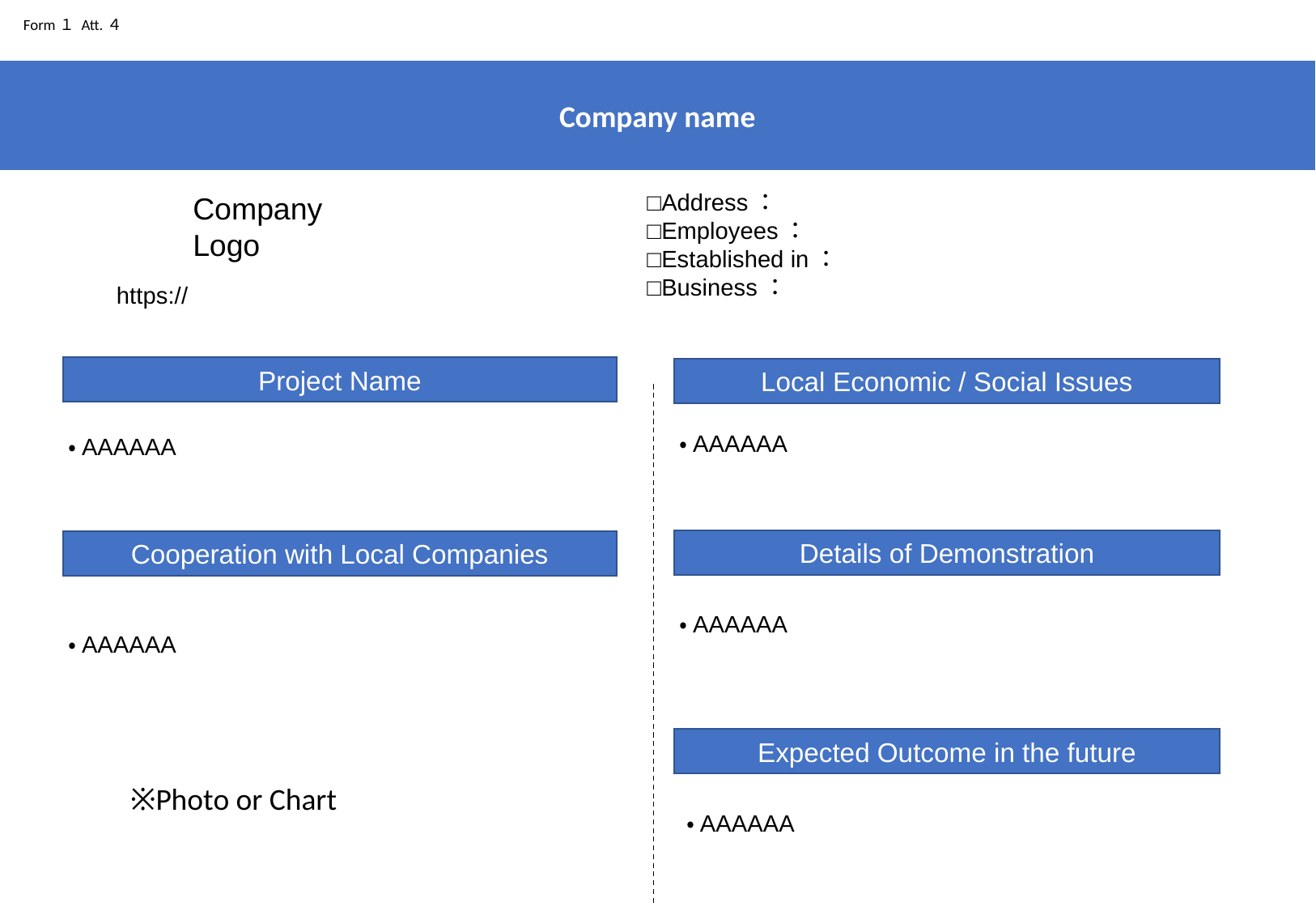

Form１ Att.４
Company name
□Address：
□Employees：
□Established in：
□Business：
Company Logo
https://
Project Name
Local Economic / Social Issues
・AAAAAA
・AAAAAA
Details of Demonstration
Cooperation with Local Companies
・AAAAAA
・AAAAAA
Expected Outcome in the future
※Photo or Chart
・AAAAAA